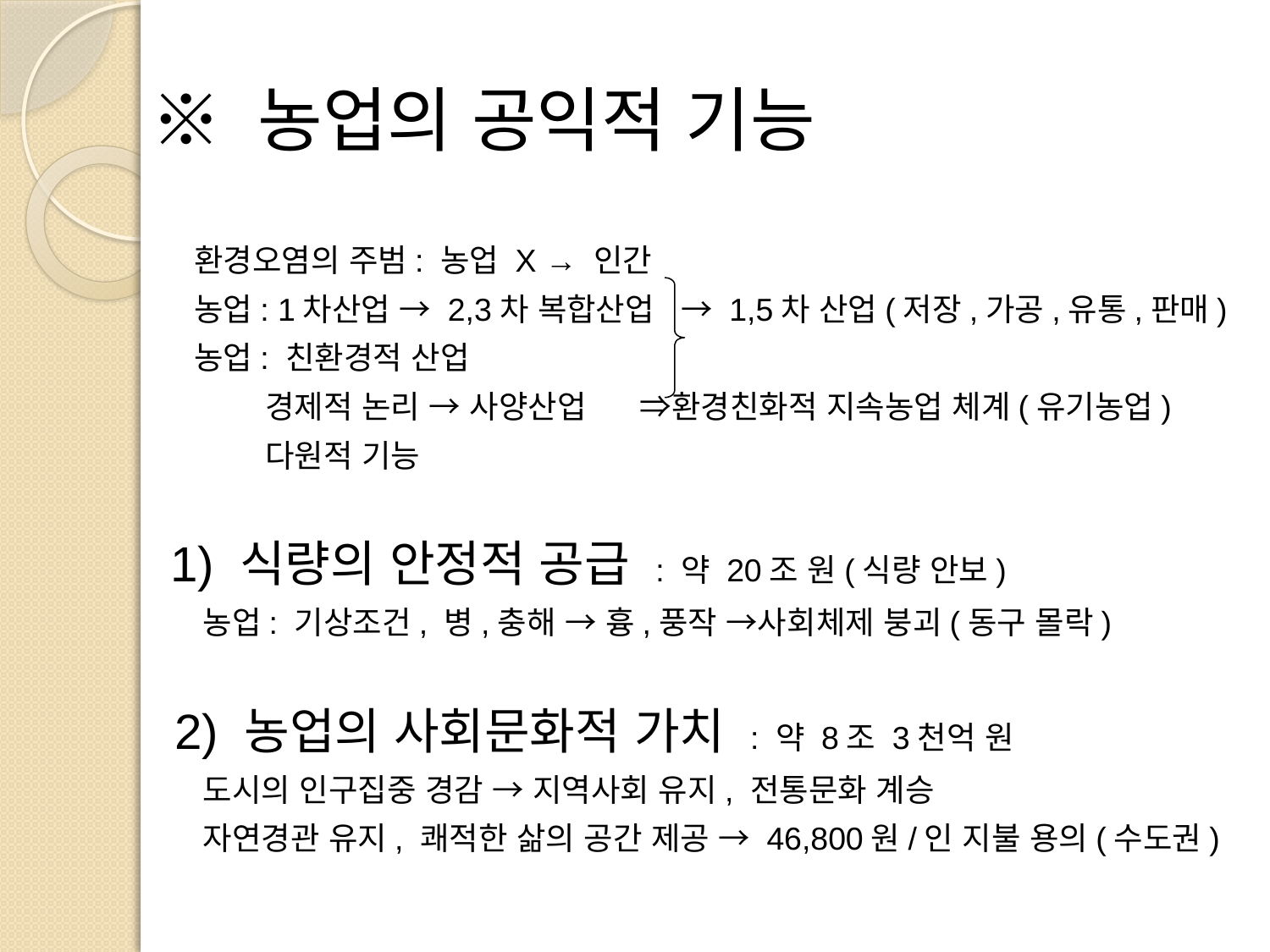

※ 농업의 공익적 기능

    환경오염의 주범: 농업 X → 인간
    농업: 1차산업 → 2,3차 복합산업   → 1,5차 산업(저장,가공,유통,판매)
    농업: 친환경적 산업
            경제적 논리 → 사양산업      ⇒환경친화적 지속농업 체계(유기농업)
            다원적 기능

  1) 식량의 안정적 공급 : 약 20조 원(식량 안보)
     농업: 기상조건, 병,충해 → 흉,풍작 →사회체제 붕괴(동구 몰락)

  2) 농업의 사회문화적 가치 : 약 8조 3천억 원
     도시의 인구집중 경감 → 지역사회 유지, 전통문화 계승
     자연경관 유지, 쾌적한 삶의 공간 제공 → 46,800원/인 지불 용의(수도권)